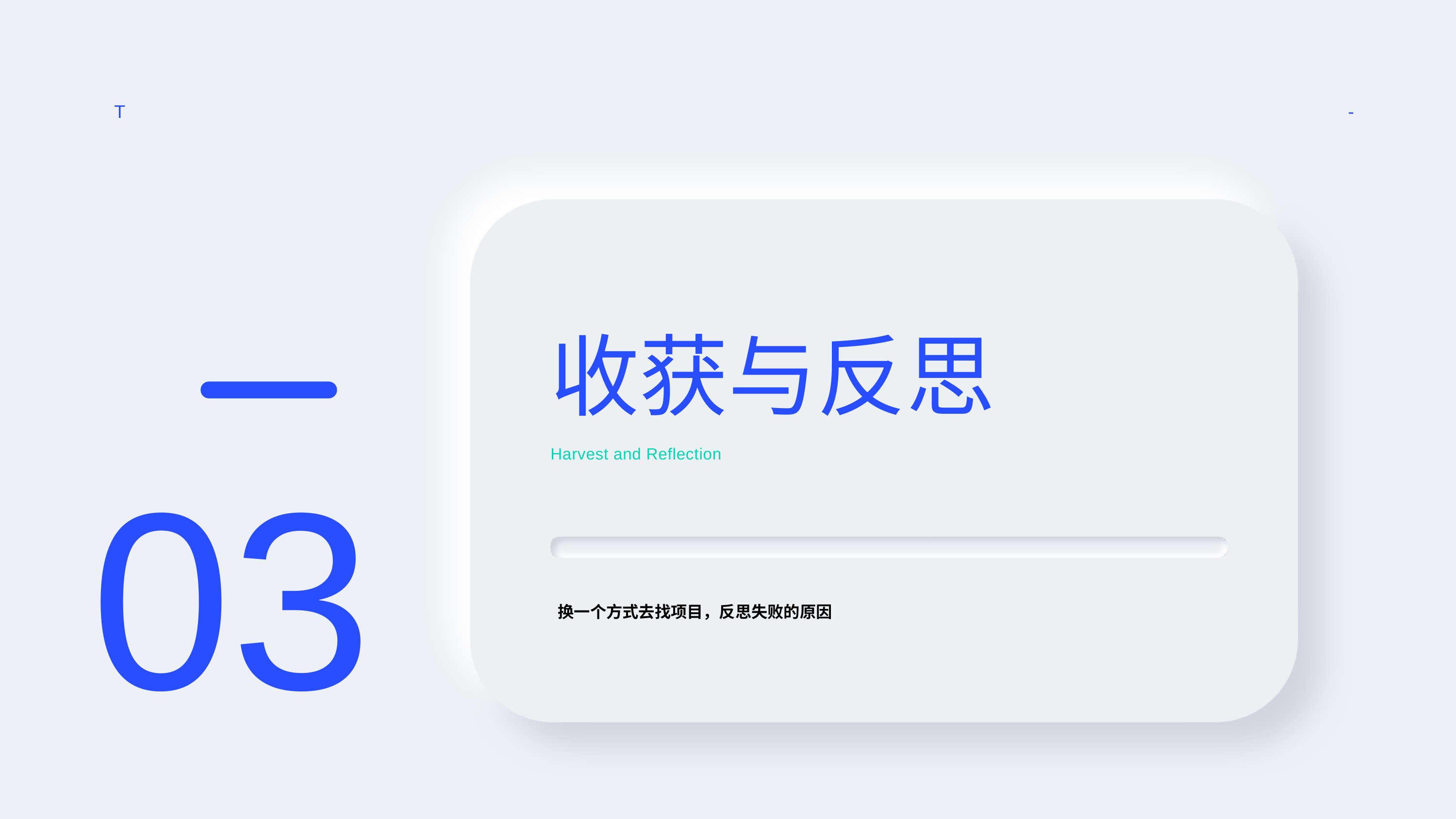

T
-

收获与反思

03
Harvest and Reflection

 换一个方式去找项目，反思失败的原因